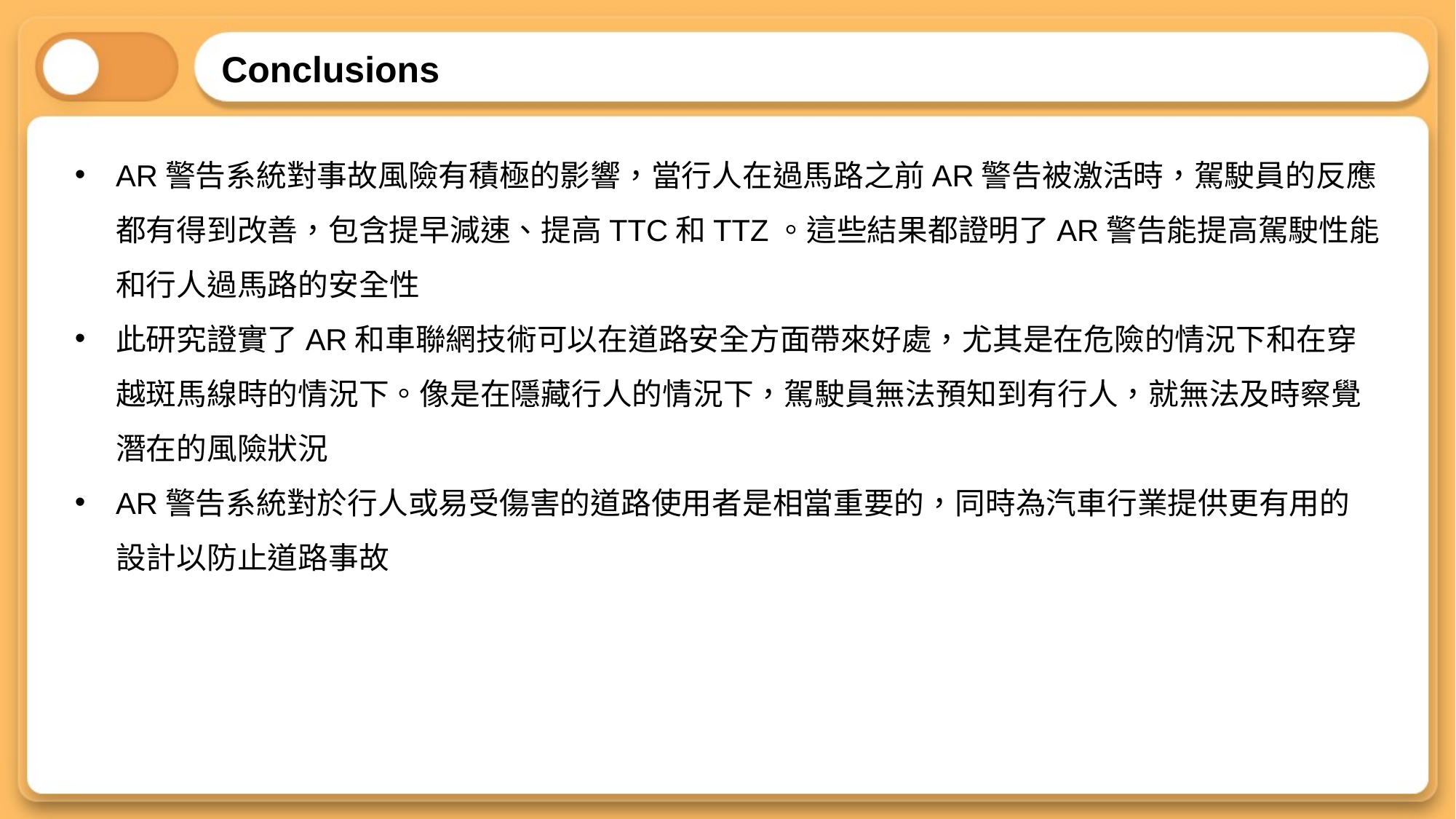

Conclusions
AR警告系統對事故風險有積極的影響，當行人在過馬路之前AR警告被激活時，駕駛員的反應都有得到改善，包含提早減速、提高TTC和TTZ。這些結果都證明了AR警告能提高駕駛性能和行人過馬路的安全性
此研究證實了AR和車聯網技術可以在道路安全方面帶來好處，尤其是在危險的情況下和在穿越斑馬線時的情況下。像是在隱藏行人的情況下，駕駛員無法預知到有行人，就無法及時察覺潛在的風險狀況
AR警告系統對於行人或易受傷害的道路使用者是相當重要的，同時為汽車行業提供更有用的設計以防止道路事故